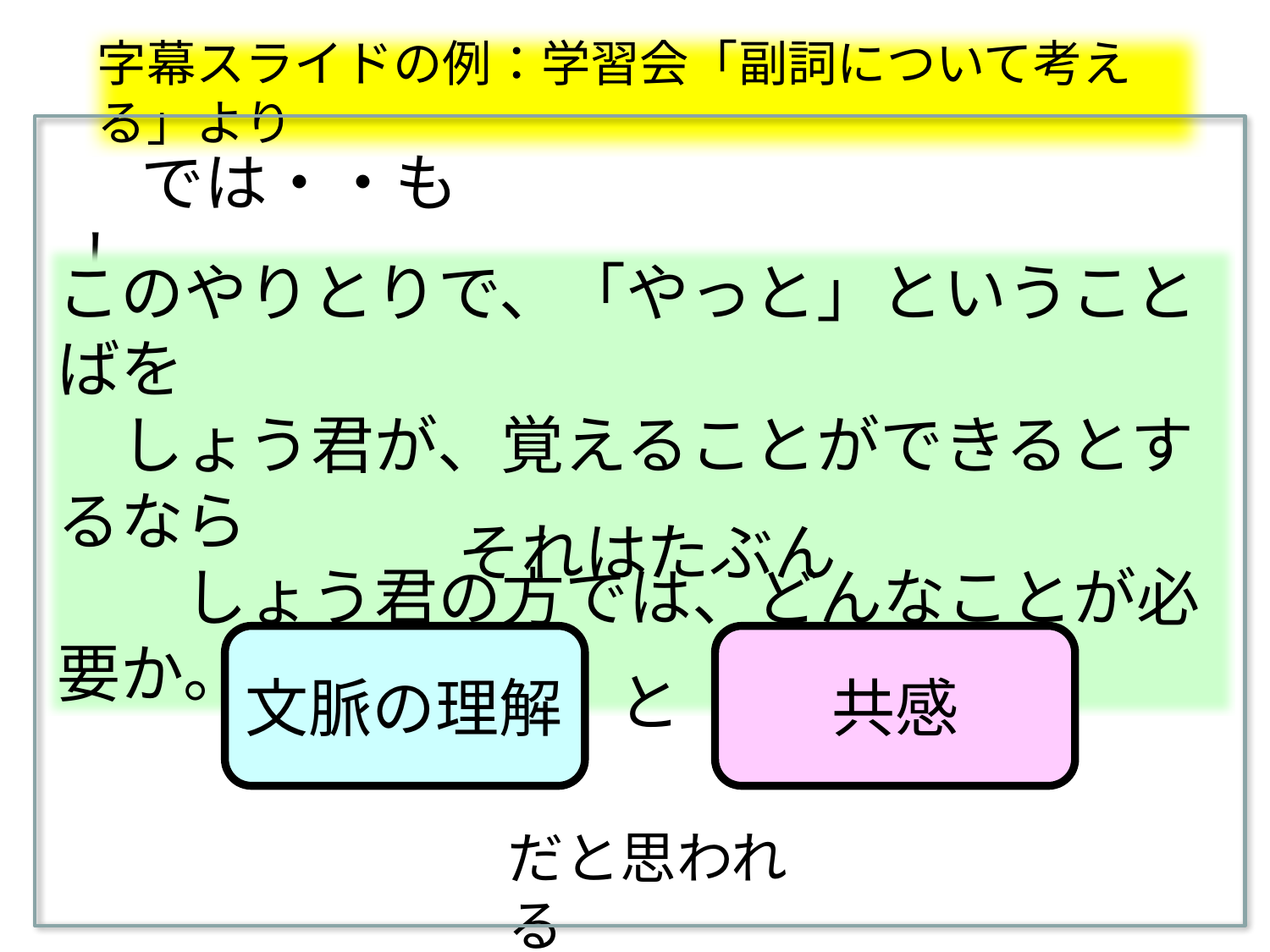

字幕スライドの例：学習会「副詞について考える」より

　では・・もし
このやりとりで、「やっと」ということばを
　しょう君が、覚えることができるとするなら
　　しょう君の方では、どんなことが必要か。
それはたぶん
文脈の理解
共感
と
だと思われる